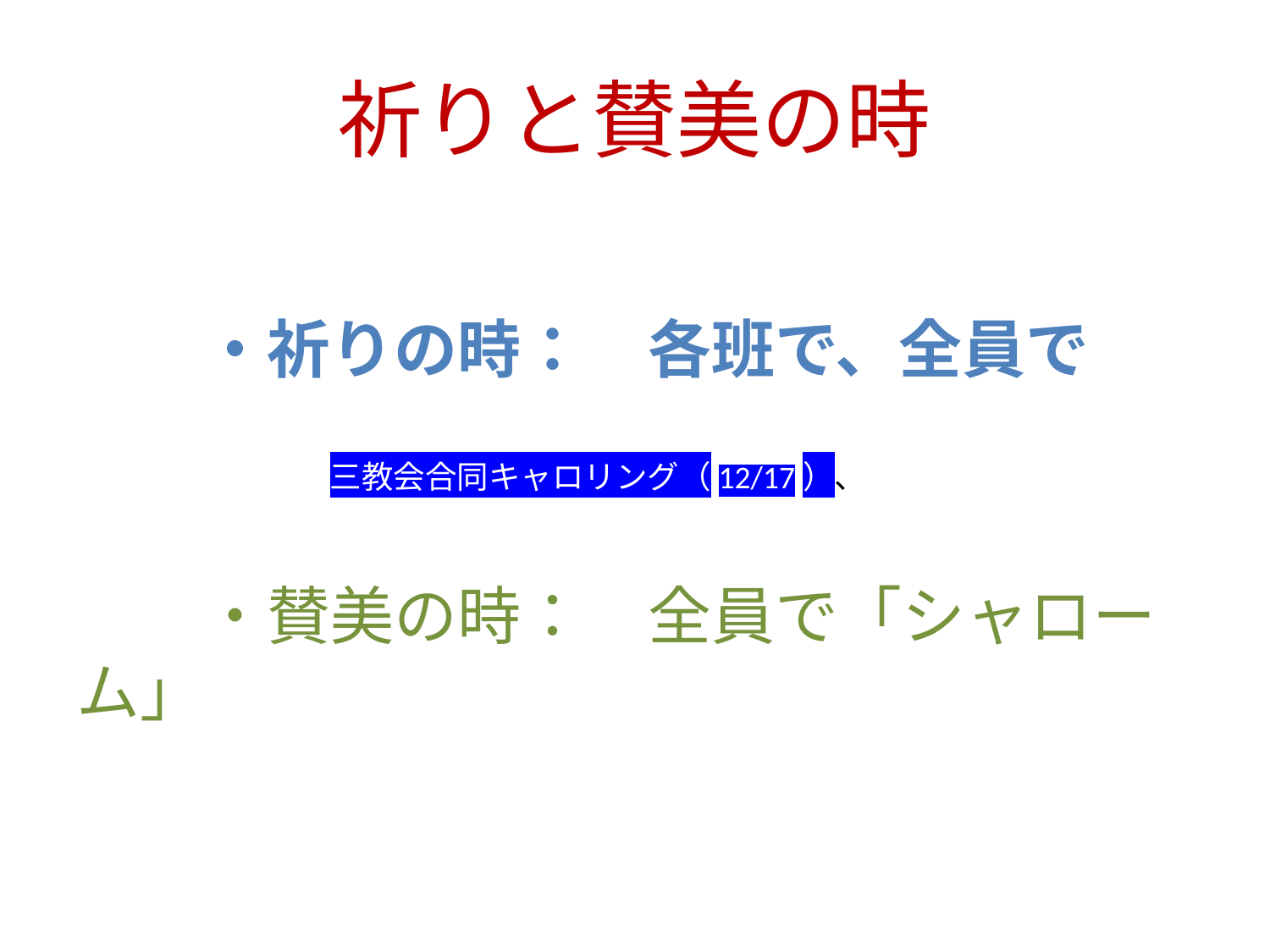

# 祈りと賛美の時

　　・祈りの時：　各班で、全員で

　　・賛美の時：　全員で「シャローム」
三教会合同キャロリング（12/17）、